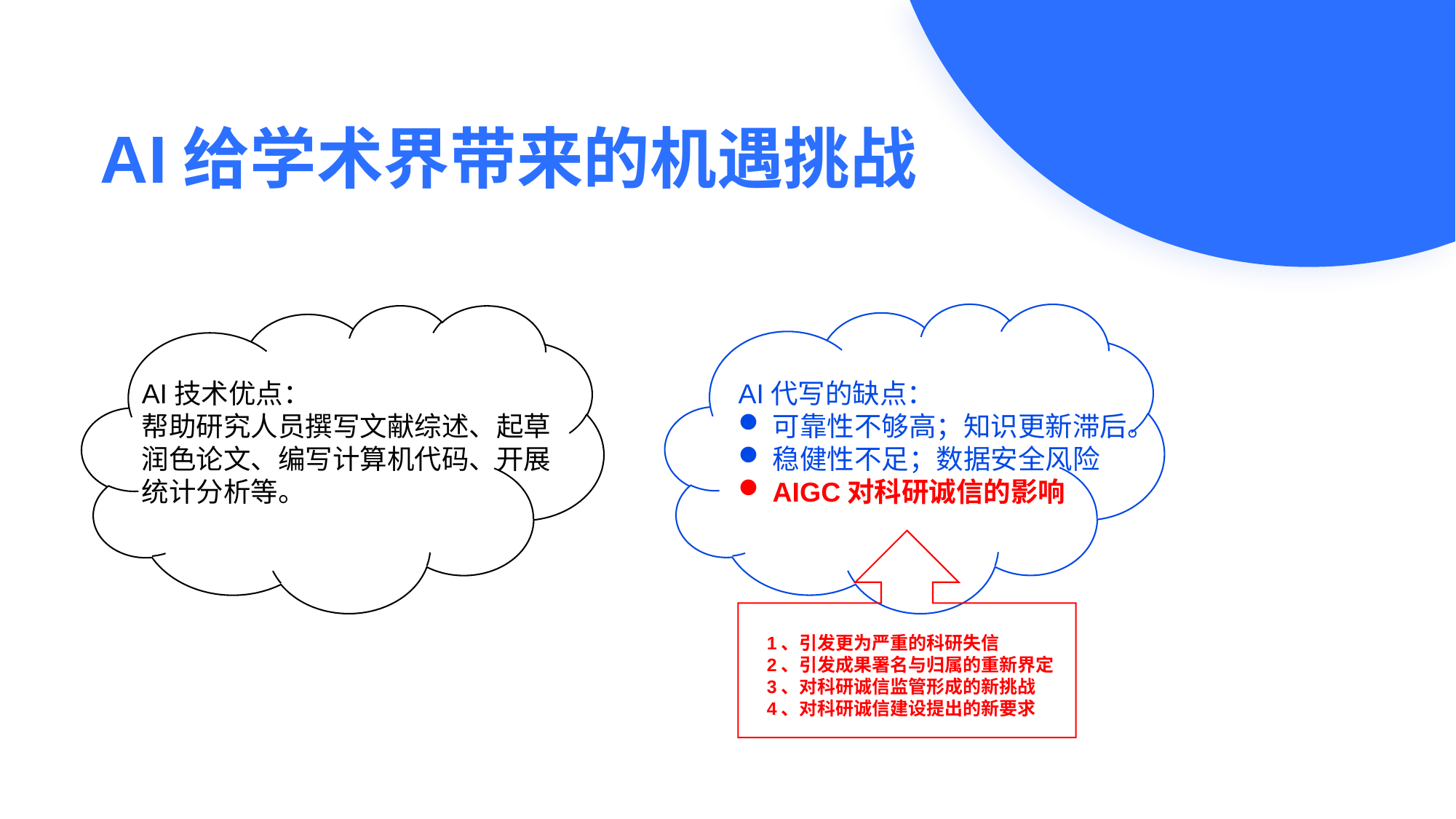

# AI给学术界带来的机遇挑战

AI技术优点：
帮助研究人员撰写文献综述、起草润色论文、编写计算机代码、开展统计分析等。

AI代写的缺点：
可靠性不够高；知识更新滞后。
稳健性不足；数据安全风险
AIGC对科研诚信的影响

1、引发更为严重的科研失信
2、引发成果署名与归属的重新界定
3、对科研诚信监管形成的新挑战
4、对科研诚信建设提出的新要求